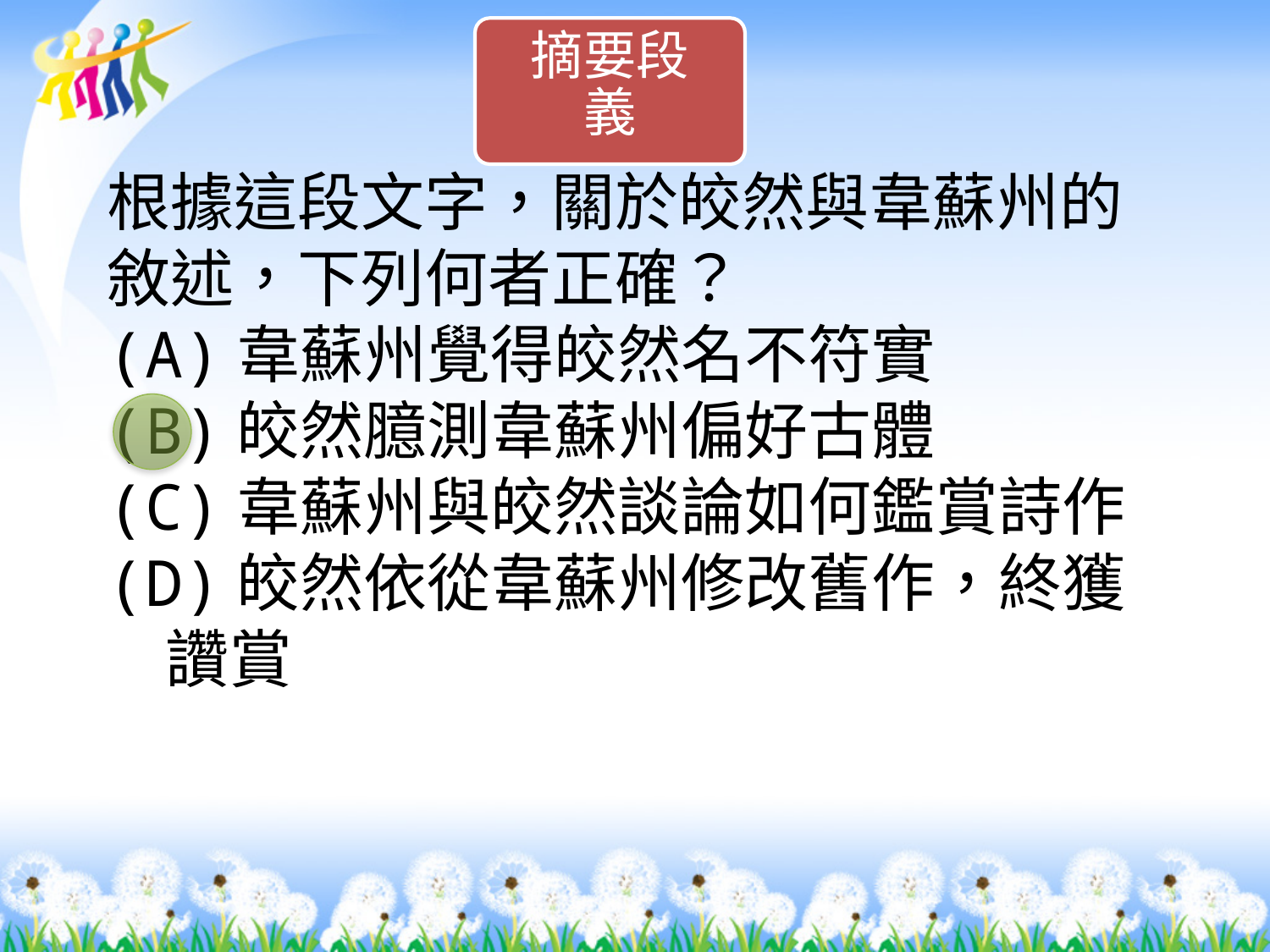

摘要段義

根據這段文字，關於皎然與韋蘇州的敘述，下列何者正確？
(A)韋蘇州覺得皎然名不符實
(B)皎然臆測韋蘇州偏好古體
(C)韋蘇州與皎然談論如何鑑賞詩作
(D)皎然依從韋蘇州修改舊作，終獲
   讚賞